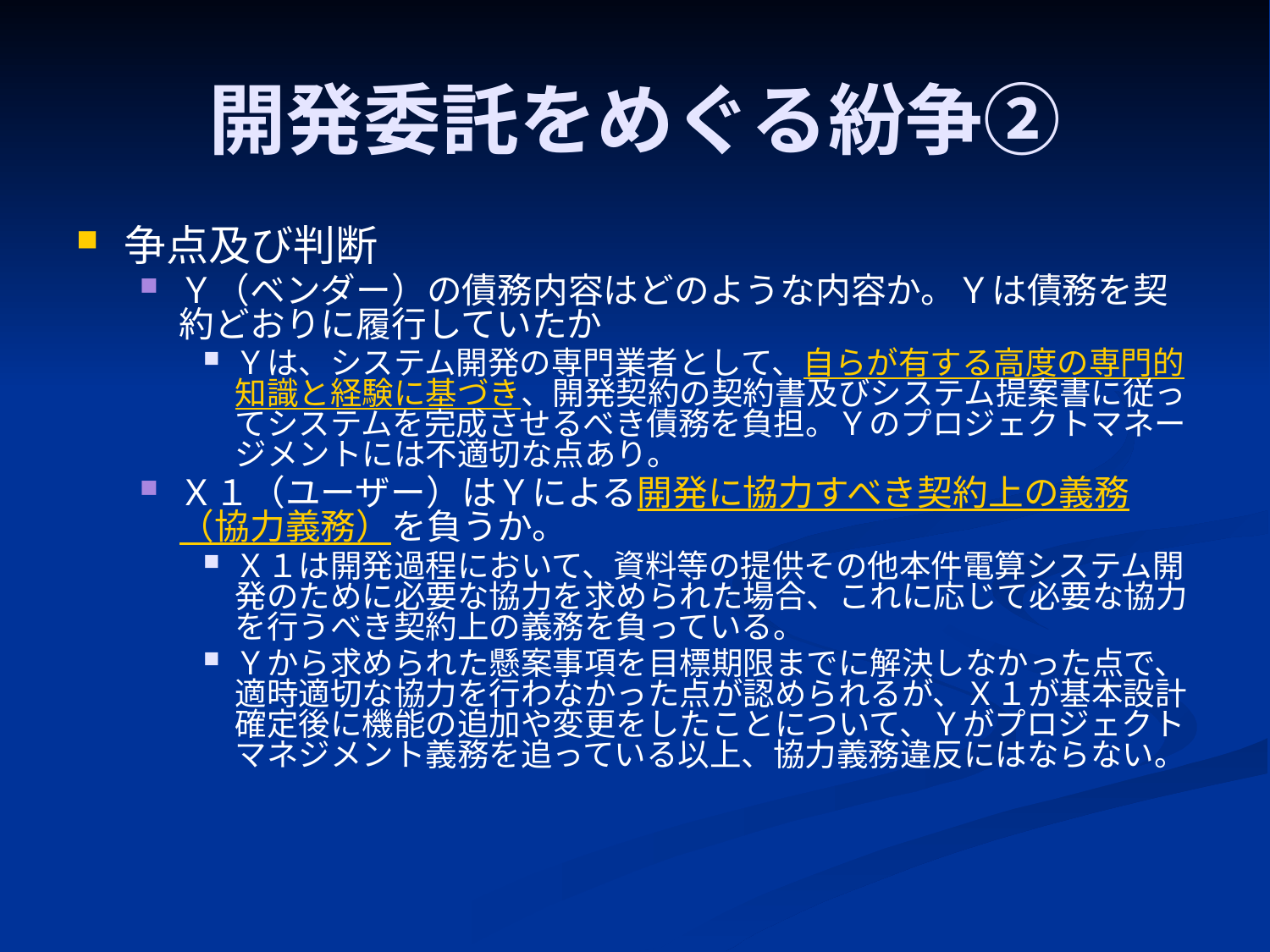

# 開発委託をめぐる紛争②
争点及び判断
Ｙ（ベンダー）の債務内容はどのような内容か。Ｙは債務を契約どおりに履行していたか
Ｙは、システム開発の専門業者として、自らが有する高度の専門的知識と経験に基づき、開発契約の契約書及びシステム提案書に従ってシステムを完成させるべき債務を負担。Ｙのプロジェクトマネージメントには不適切な点あり。
Ｘ１（ユーザー）はＹによる開発に協力すべき契約上の義務（協力義務）を負うか。
Ｘ１は開発過程において、資料等の提供その他本件電算システム開発のために必要な協力を求められた場合、これに応じて必要な協力を行うべき契約上の義務を負っている。
Ｙから求められた懸案事項を目標期限までに解決しなかった点で、適時適切な協力を行わなかった点が認められるが、Ｘ１が基本設計確定後に機能の追加や変更をしたことについて、Ｙがプロジェクトマネジメント義務を追っている以上、協力義務違反にはならない。